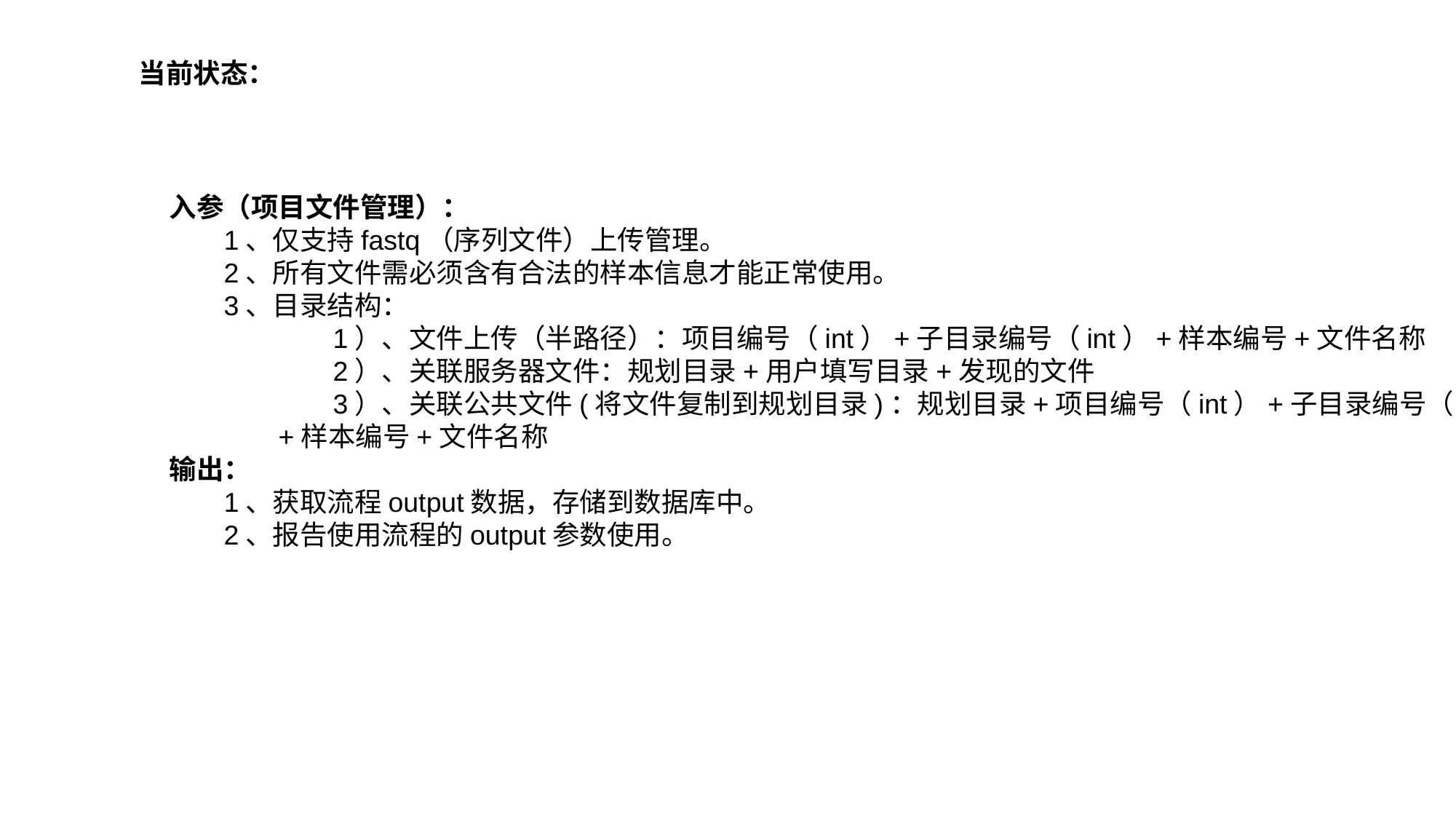

当前状态：
入参（项目文件管理）：
1、仅支持fastq（序列文件）上传管理。
2、所有文件需必须含有合法的样本信息才能正常使用。
3、目录结构：
	1）、文件上传（半路径）：项目编号（int）+子目录编号（int）+样本编号+文件名称
	2）、关联服务器文件：规划目录+用户填写目录+发现的文件
	3）、关联公共文件(将文件复制到规划目录)：规划目录+项目编号（int）+子目录编号（int）
	+样本编号+文件名称
输出：
1、获取流程output数据，存储到数据库中。
2、报告使用流程的output参数使用。